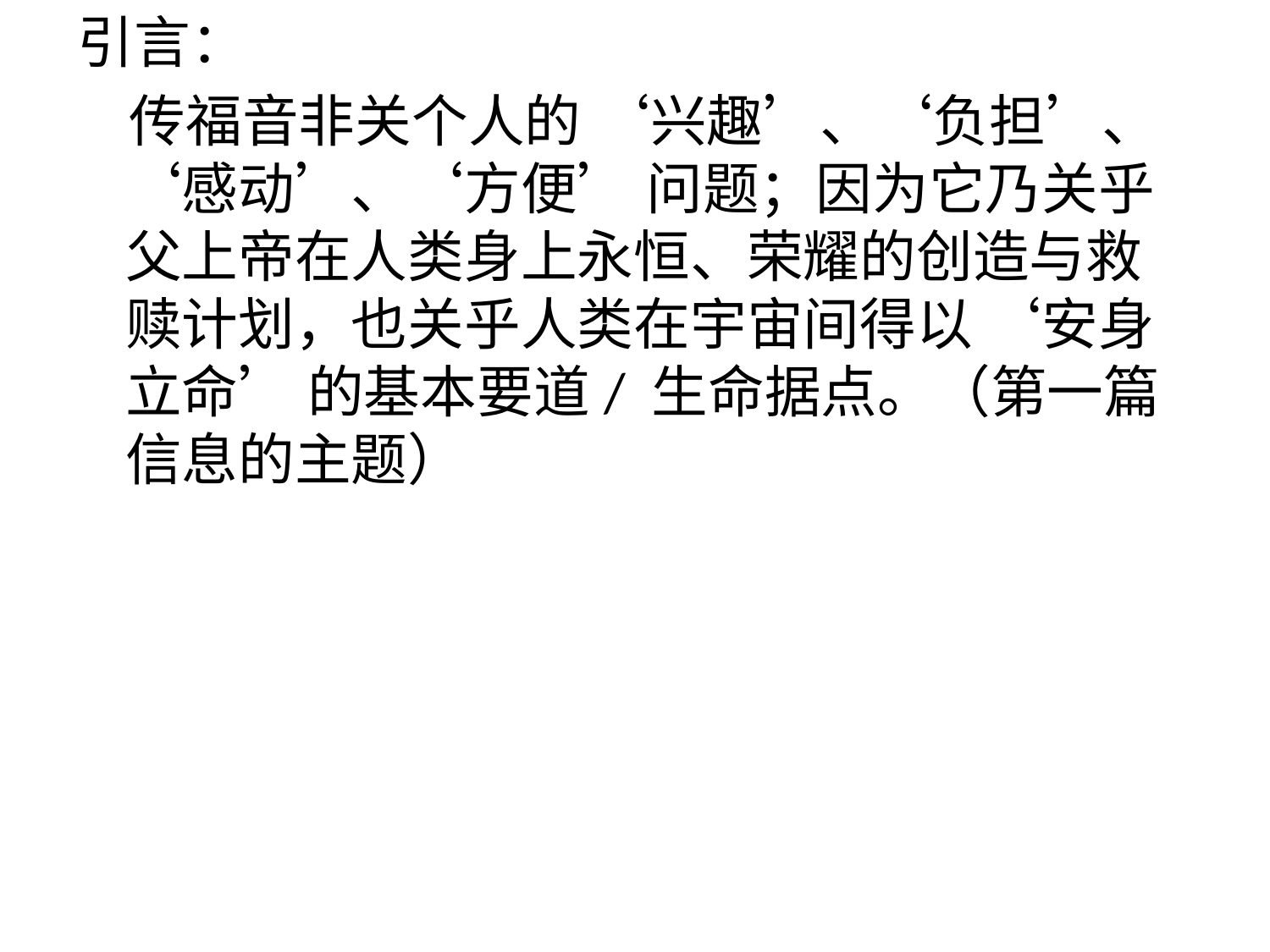

引言：
   传福音非关个人的 ‘兴趣’、‘负担’、‘感动’、‘方便’ 问题；因为它乃关乎父上帝在人类身上永恒、荣耀的创造与救赎计划，也关乎人类在宇宙间得以 ‘安身立命’ 的基本要道/ 生命据点。（第一篇信息的主题）